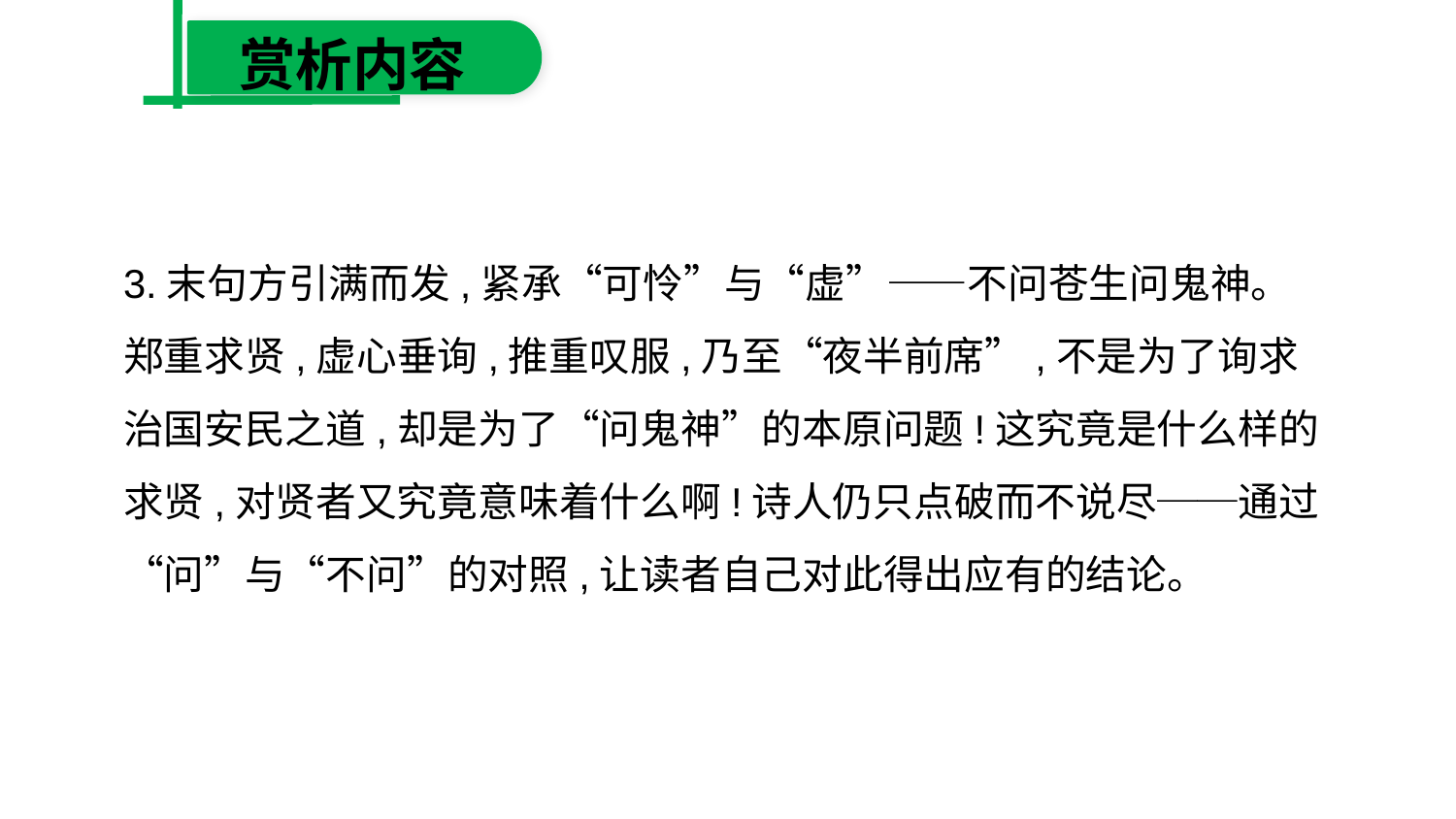

赏析内容
3.末句方引满而发,紧承“可怜”与“虚”——不问苍生问鬼神。郑重求贤,虚心垂询,推重叹服,乃至“夜半前席”,不是为了询求治国安民之道,却是为了“问鬼神”的本原问题!这究竟是什么样的求贤,对贤者又究竟意味着什么啊!诗人仍只点破而不说尽──通过“问”与“不问”的对照,让读者自己对此得出应有的结论。